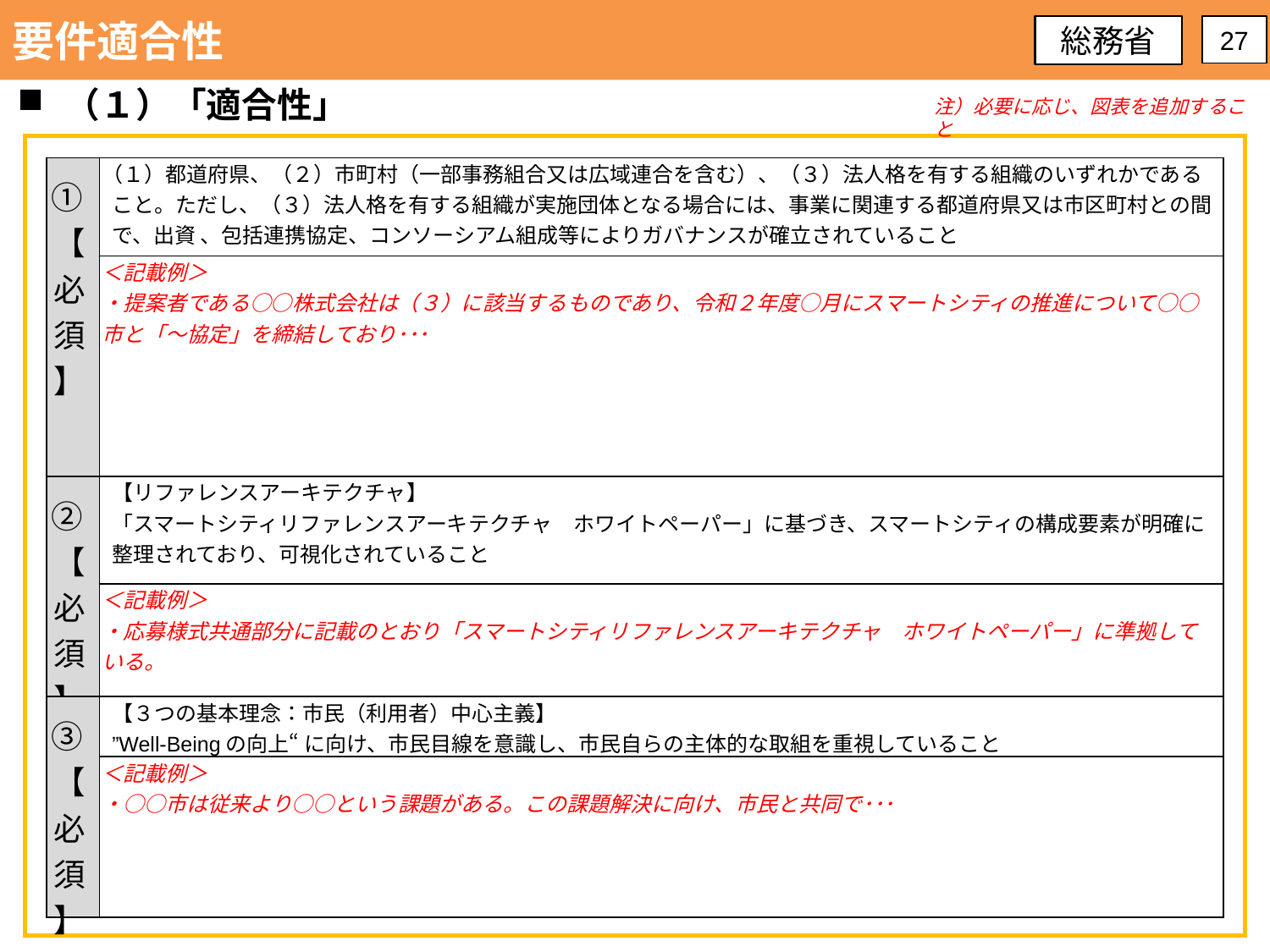

要件適合性
総務省
27
（１）「適合性」
注）必要に応じ、図表を追加すること

| ①【必須】 | （１）都道府県、（２）市町村（一部事務組合又は広域連合を含む）、（３）法人格を有する組織のいずれかであること。ただし、（３）法人格を有する組織が実施団体となる場合には、事業に関連する都道府県又は市区町村との間で、出資 、包括連携協定、コンソーシアム組成等によりガバナンスが確立されていること |
| --- | --- |
|  | ＜記載例＞ ・提案者である○○株式会社は（３）に該当するものであり、令和２年度○月にスマートシティの推進について○○市と「～協定」を締結しており･･･ |
| ②【必須】 | 【リファレンスアーキテクチャ】 「スマートシティリファレンスアーキテクチャ　ホワイトペーパー」に基づき、スマートシティの構成要素が明確に整理されており、可視化されていること |
|  | ＜記載例＞ ・応募様式共通部分に記載のとおり「スマートシティリファレンスアーキテクチャ　ホワイトペーパー」に準拠している。 |
| ③【必須】 | 【３つの基本理念：市民（利用者）中心主義】 ”Well-Beingの向上“ に向け、市民目線を意識し、市民自らの主体的な取組を重視していること |
|  | ＜記載例＞ ・○○市は従来より○○という課題がある。この課題解決に向け、市民と共同で･･･ |